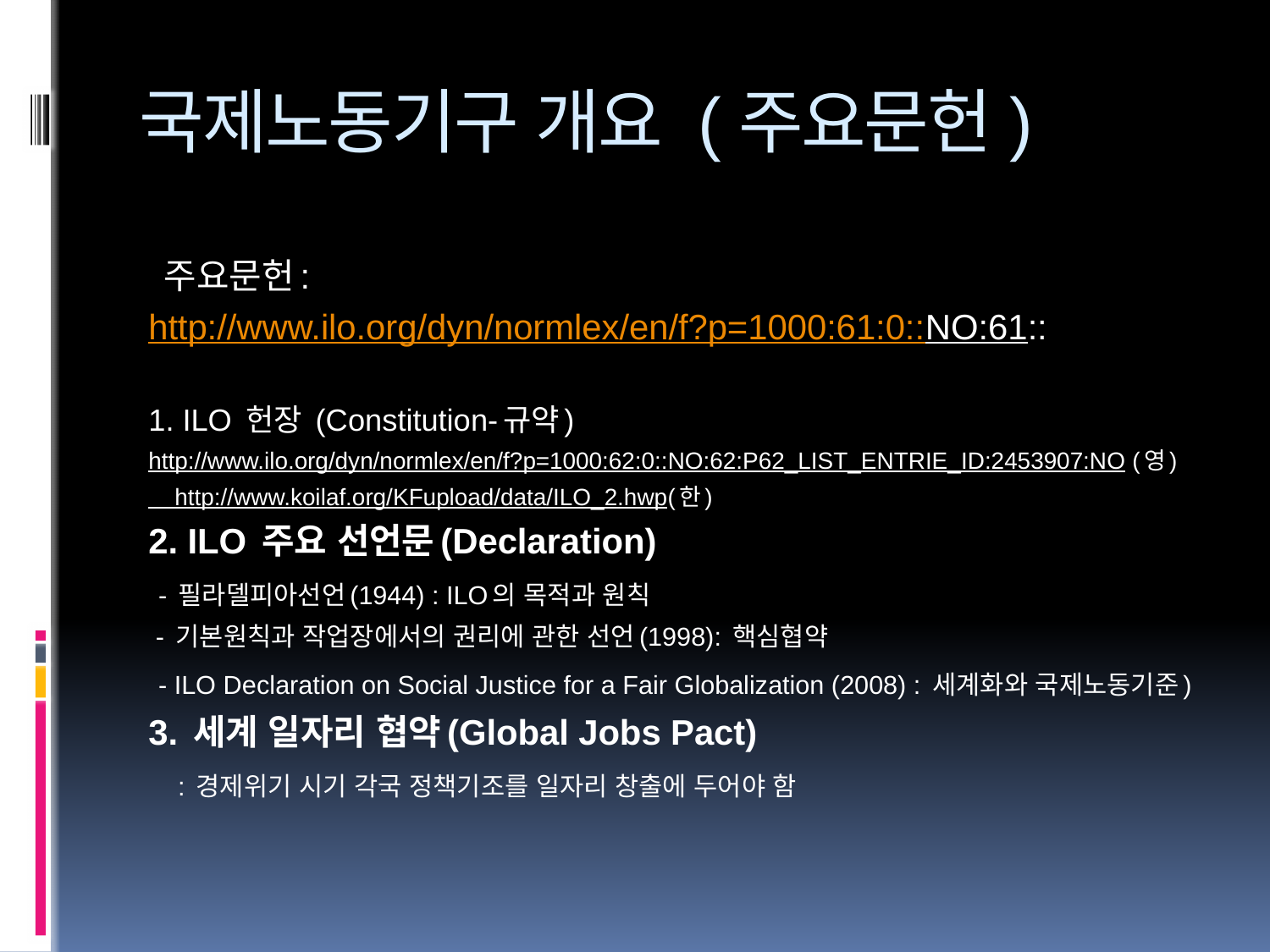

# 국제노동기구 개요 (주요문헌)
 주요문헌:
http://www.ilo.org/dyn/normlex/en/f?p=1000:61:0::NO:61::

1. ILO 헌장 (Constitution-규약)
http://www.ilo.org/dyn/normlex/en/f?p=1000:62:0::NO:62:P62_LIST_ENTRIE_ID:2453907:NO (영)
    http://www.koilaf.org/KFupload/data/ILO_2.hwp(한)
2. ILO 주요 선언문(Declaration)
 - 필라델피아선언(1944) : ILO의 목적과 원칙
 - 기본원칙과 작업장에서의 권리에 관한 선언(1998): 핵심협약
 - ILO Declaration on Social Justice for a Fair Globalization (2008) : 세계화와 국제노동기준)
3. 세계 일자리 협약(Global Jobs Pact)
   : 경제위기 시기 각국 정책기조를 일자리 창출에 두어야 함